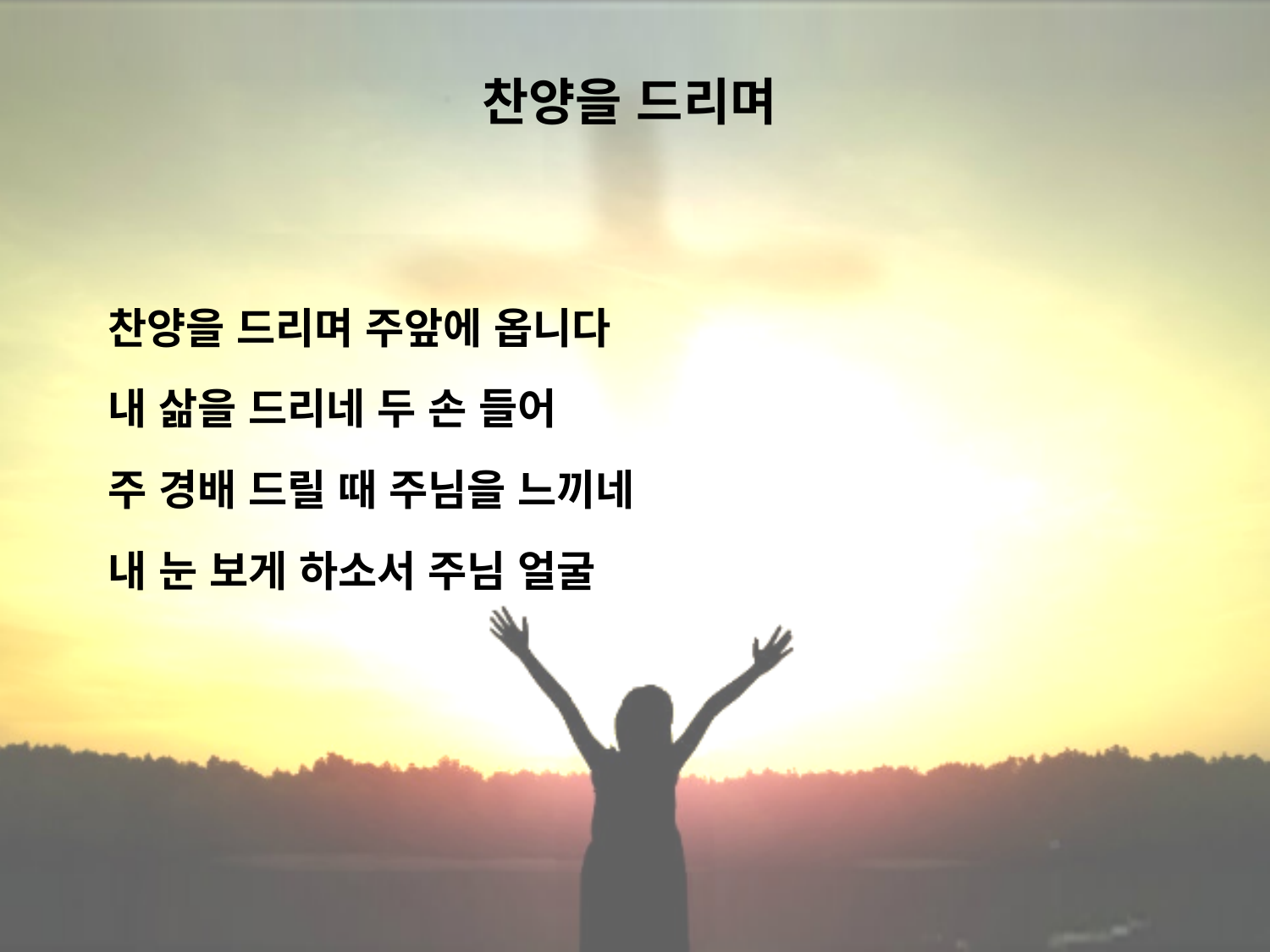

# 찬양을 드리며
찬양을 드리며 주앞에 옵니다
내 삶을 드리네 두 손 들어
주 경배 드릴 때 주님을 느끼네
내 눈 보게 하소서 주님 얼굴